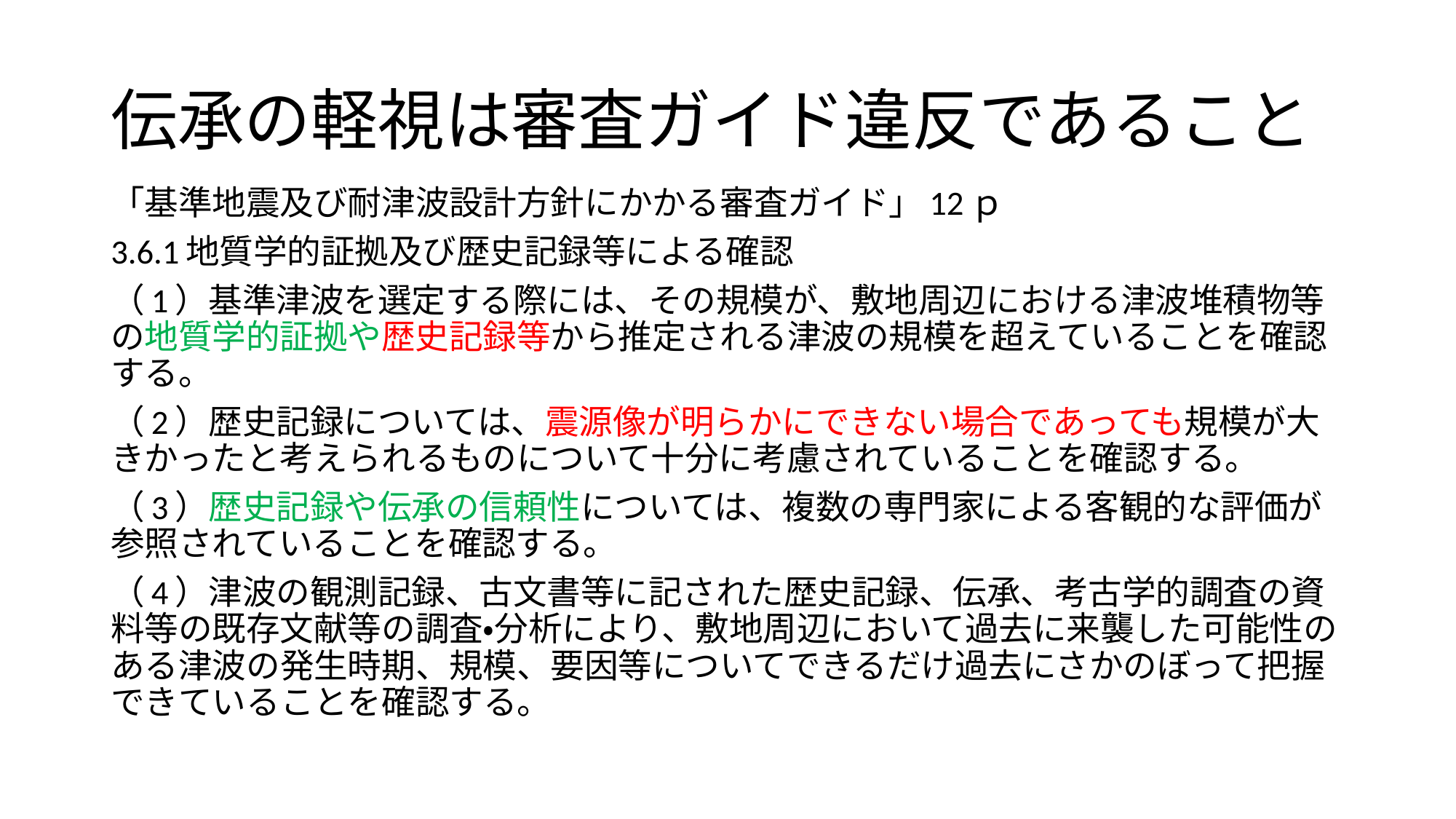

# 伝承の軽視は審査ガイド違反であること
「基準地震及び耐津波設計方針にかかる審査ガイド」12ｐ
3.6.1地質学的証拠及び歴史記録等による確認
（1）基準津波を選定する際には、その規模が、敷地周辺における津波堆積物等の地質学的証拠や歴史記録等から推定される津波の規模を超えていることを確認する。
（2）歴史記録については、震源像が明らかにできない場合であっても規模が大きかったと考えられるものについて十分に考慮されていることを確認する。
（3）歴史記録や伝承の信頼性については、複数の専門家による客観的な評価が参照されていることを確認する。
（4）津波の観測記録、古文書等に記された歴史記録、伝承、考古学的調査の資料等の既存文献等の調査・分析により、敷地周辺において過去に来襲した可能性のある津波の発生時期、規模、要因等についてできるだけ過去にさかのぼって把握できていることを確認する。